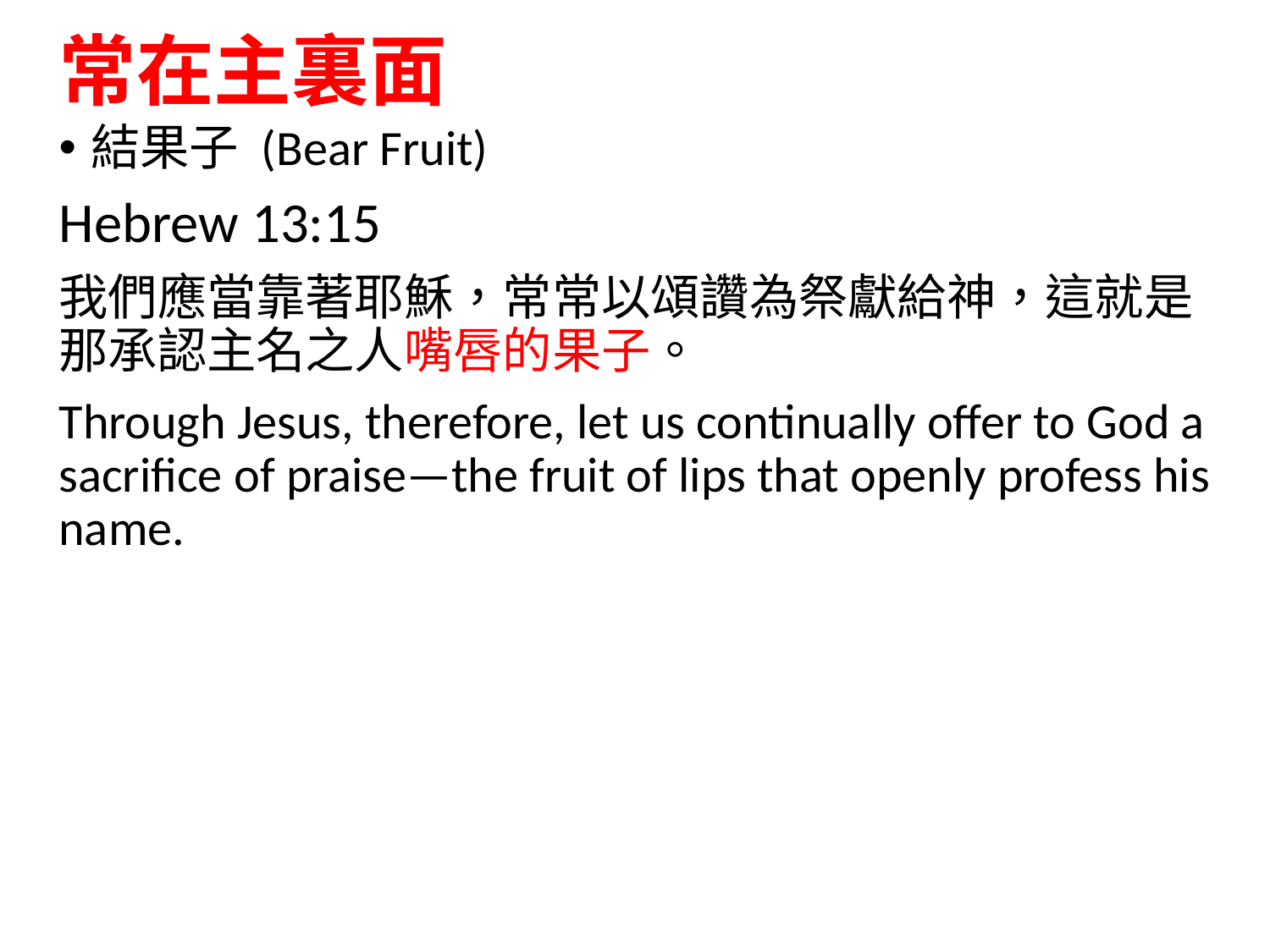

# 常在主裏面
結果子 (Bear Fruit)
Hebrew 13:15
我們應當靠著耶穌，常常以頌讚為祭獻給神，這就是那承認主名之人嘴唇的果子。
Through Jesus, therefore, let us continually offer to God a sacrifice of praise—the fruit of lips that openly profess his name.